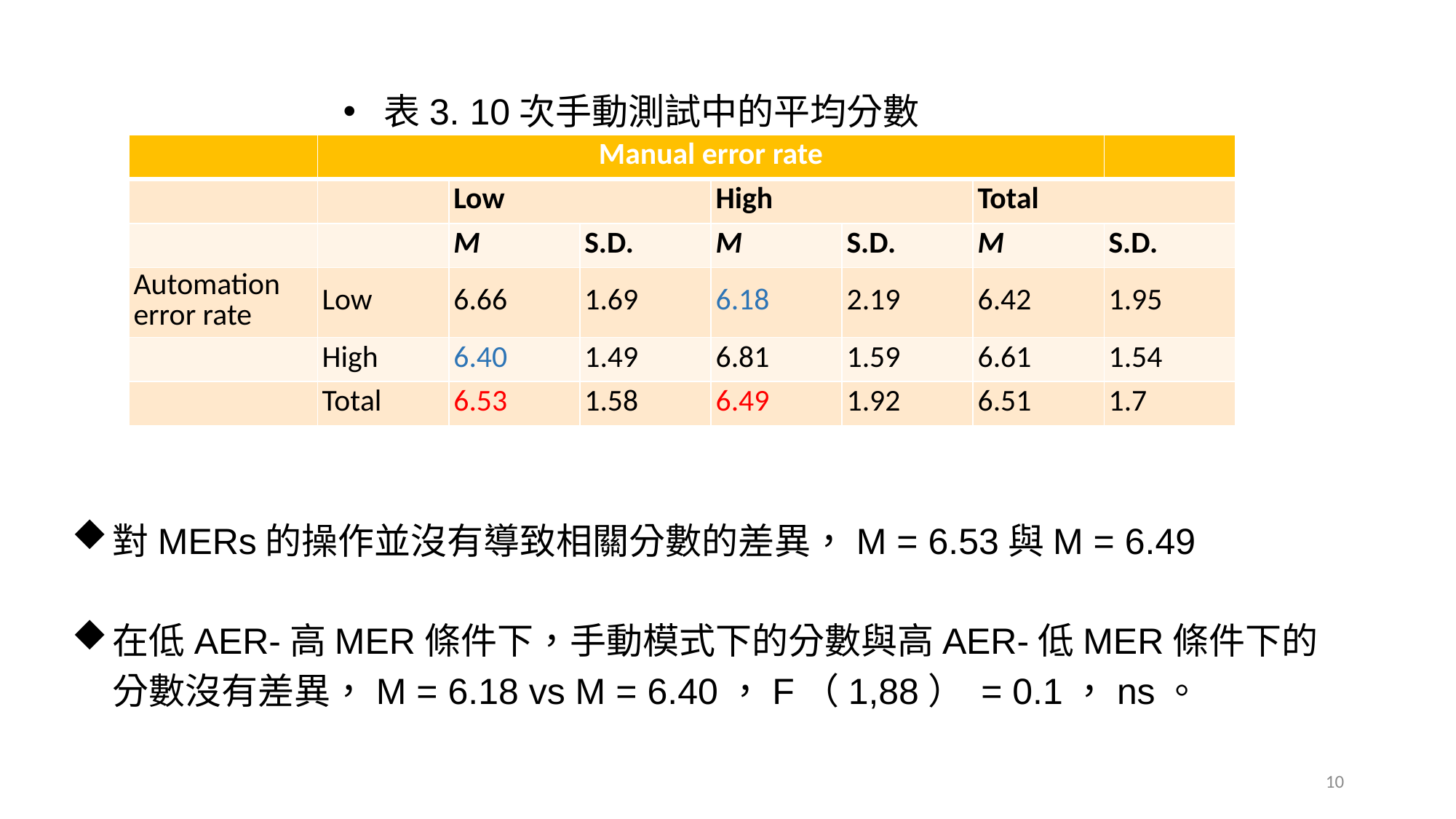

表3. 10次​​手動測試中的平均分數
|  | Manual error rate |  |  |  |  |  |  |
| --- | --- | --- | --- | --- | --- | --- | --- |
|  |  | Low |  | High |  | Total |  |
|  |  | M | s.d. | M | s.d. | M | s.d. |
| Automation error rate | Low | 6.66 | 1.69 | 6.18 | 2.19 | 6.42 | 1.95 |
|  | High | 6.40 | 1.49 | 6.81 | 1.59 | 6.61 | 1.54 |
|  | Total | 6.53 | 1.58 | 6.49 | 1.92 | 6.51 | 1.7 |
對MERs的操作並沒有導致相關分數的差異，M = 6.53與M = 6.49

在低AER-高MER條件下，手動模式下的分數與高AER-低MER條件下的分數沒有差異，M = 6.18 vs M = 6.40，F（1,88） = 0.1，ns。
10